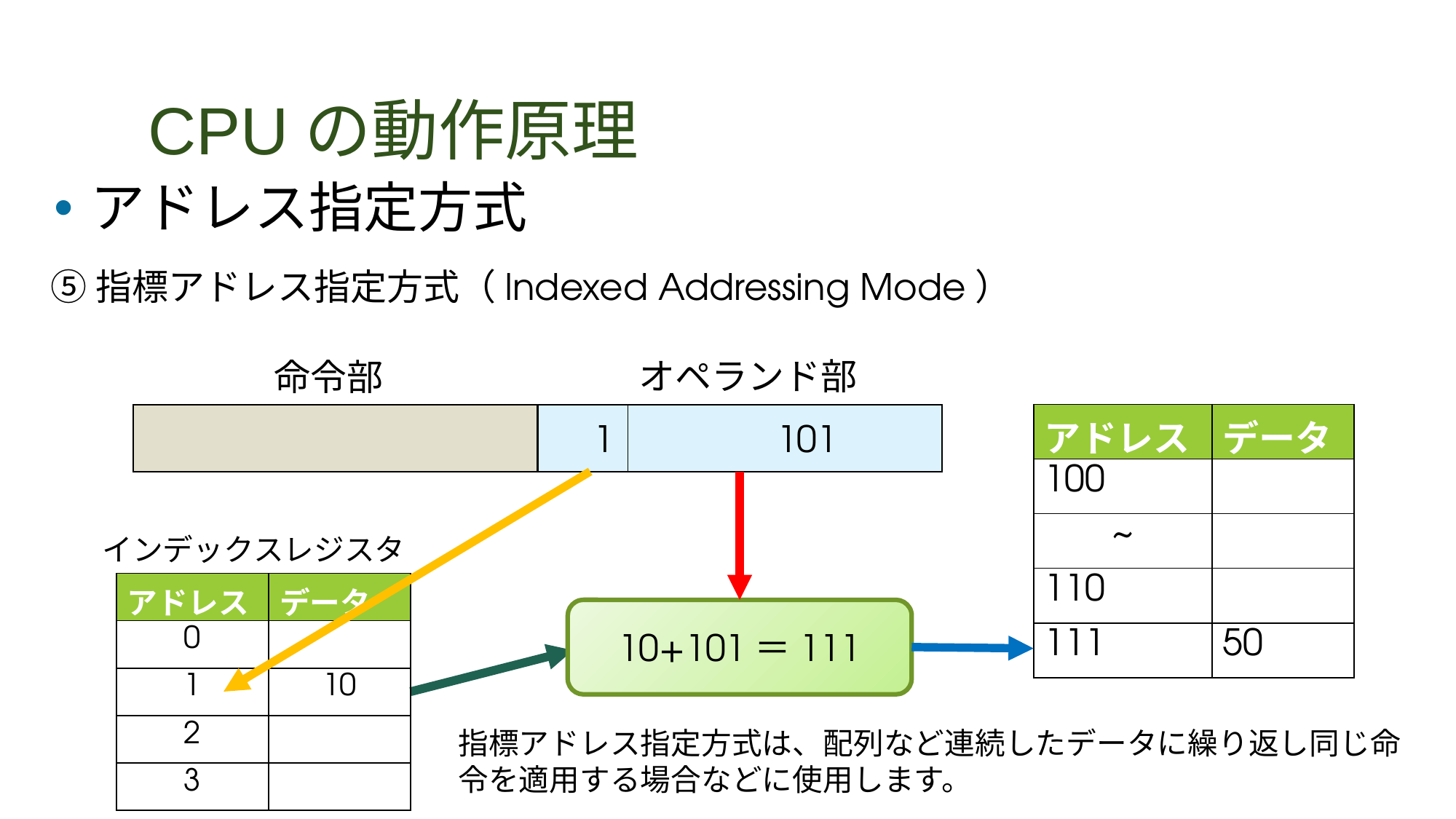

# CPUの動作原理
アドレス指定方式
⑤指標アドレス指定方式（Indexed Addressing Mode）
オペランド部
命令部
| アドレス | データ |
| --- | --- |
| 100 |  |
| ~ |  |
| 110 |  |
| 111 | 50 |

　1　　　　101
インデックスレジスタ
| アドレス | データ |
| --- | --- |
| 0 |  |
| 1 | 10 |
| 2 |  |
| 3 |  |
10+101＝111
指標アドレス指定方式は、配列など連続したデータに繰り返し同じ命令を適用する場合などに使用します。